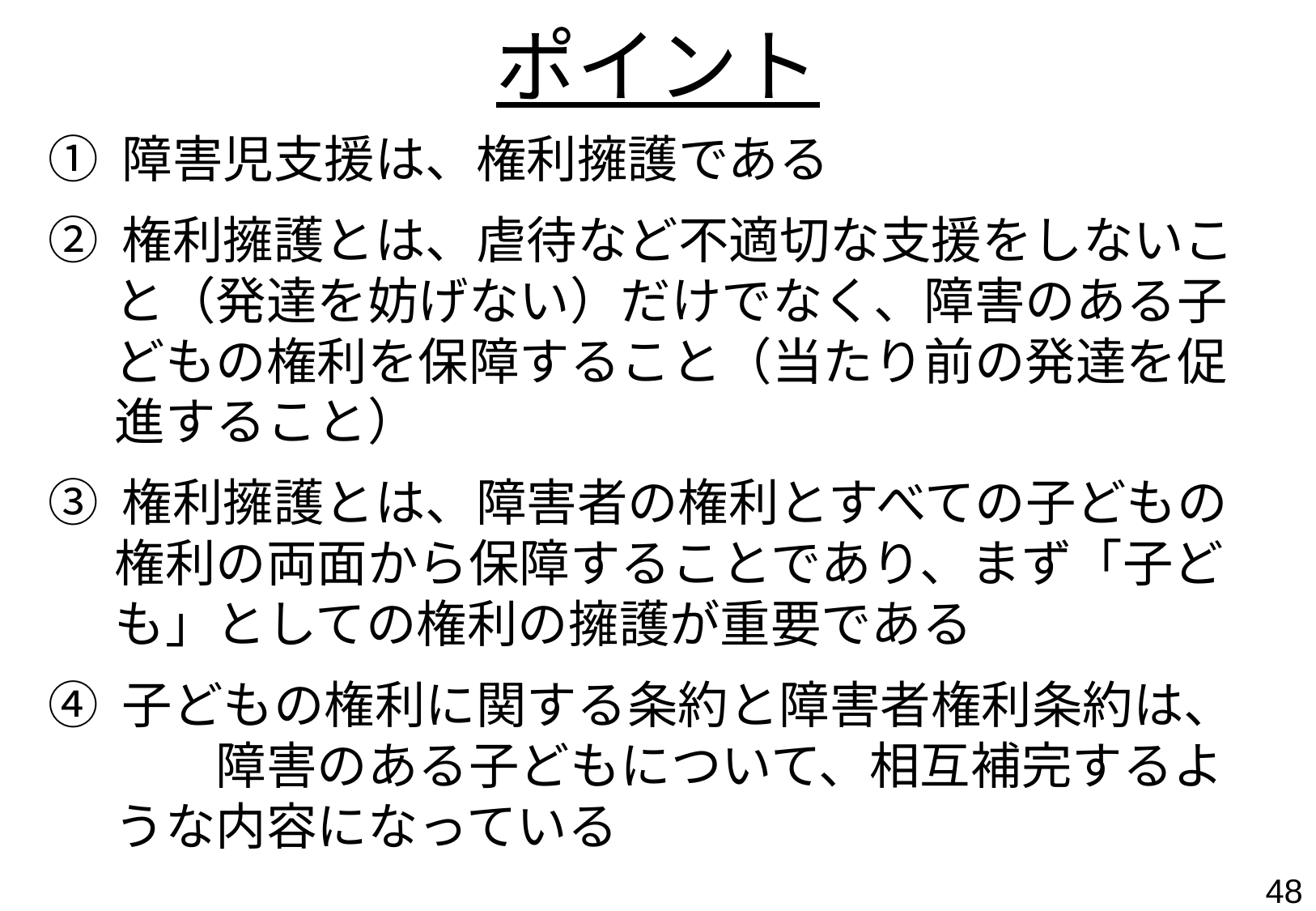

# ポイント
① 障害児支援は、権利擁護である
② 権利擁護とは、虐待など不適切な支援をしないこと（発達を妨げない）だけでなく、障害のある子どもの権利を保障すること（当たり前の発達を促進すること）
③ 権利擁護とは、障害者の権利とすべての子どもの権利の両面から保障することであり、まず「子ども」としての権利の擁護が重要である
④ 子どもの権利に関する条約と障害者権利条約は、　　障害のある子どもについて、相互補完するような内容になっている
48